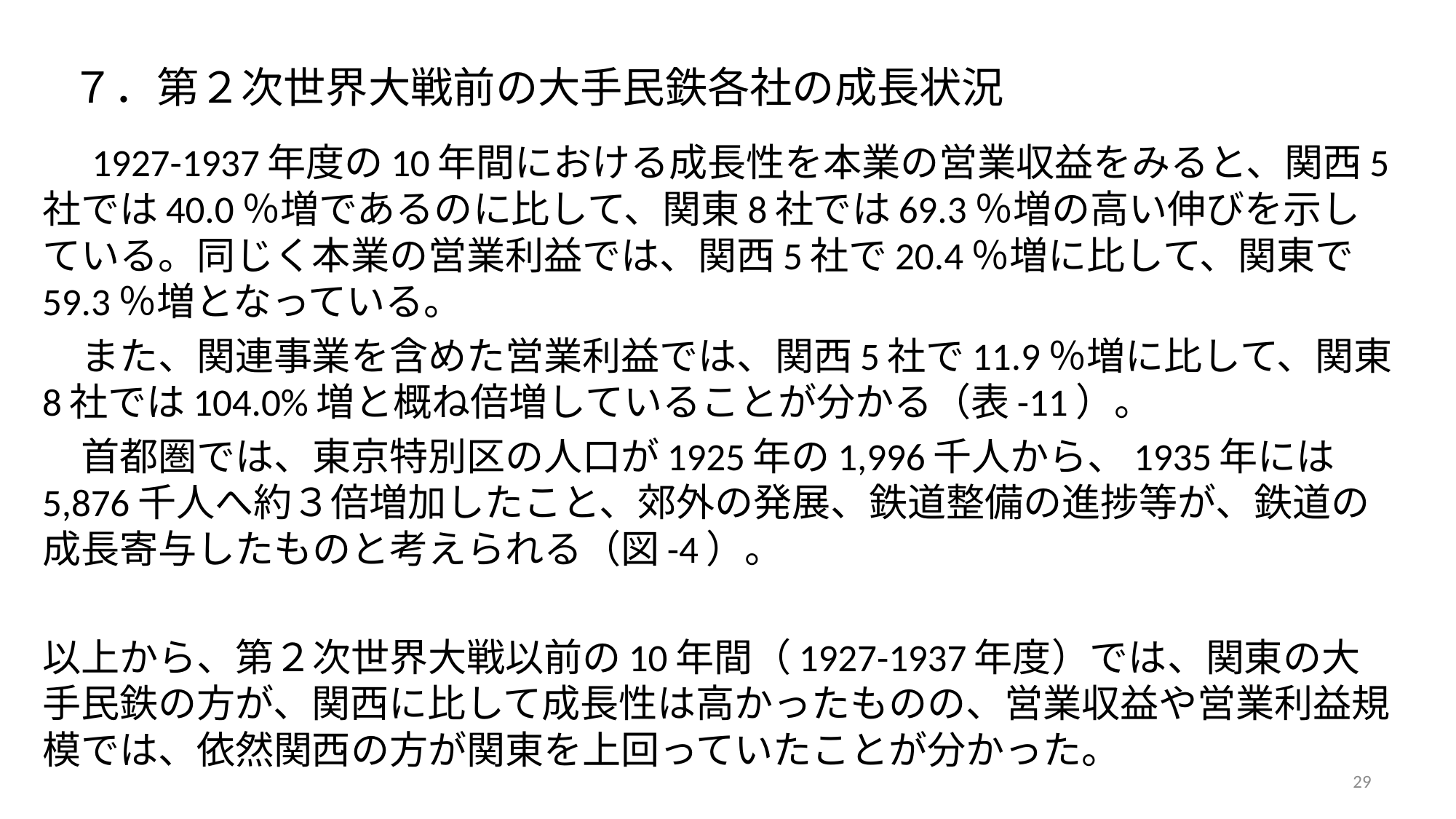

# ７．第２次世界大戦前の大手民鉄各社の成長状況
　1927-1937年度の10年間における成長性を本業の営業収益をみると、関西5社では40.0％増であるのに比して、関東8社では69.3％増の高い伸びを示している。同じく本業の営業利益では、関西5社で20.4％増に比して、関東で59.3％増となっている。
　また、関連事業を含めた営業利益では、関西5社で11.9％増に比して、関東8社では104.0%増と概ね倍増していることが分かる（表-11）。
　首都圏では、東京特別区の人口が1925年の1,996千人から、1935年には5,876千人へ約３倍増加したこと、郊外の発展、鉄道整備の進捗等が、鉄道の成長寄与したものと考えられる（図-4）。

以上から、第２次世界大戦以前の10年間（1927-1937年度）では、関東の大手民鉄の方が、関西に比して成長性は高かったものの、営業収益や営業利益規模では、依然関西の方が関東を上回っていたことが分かった。

29